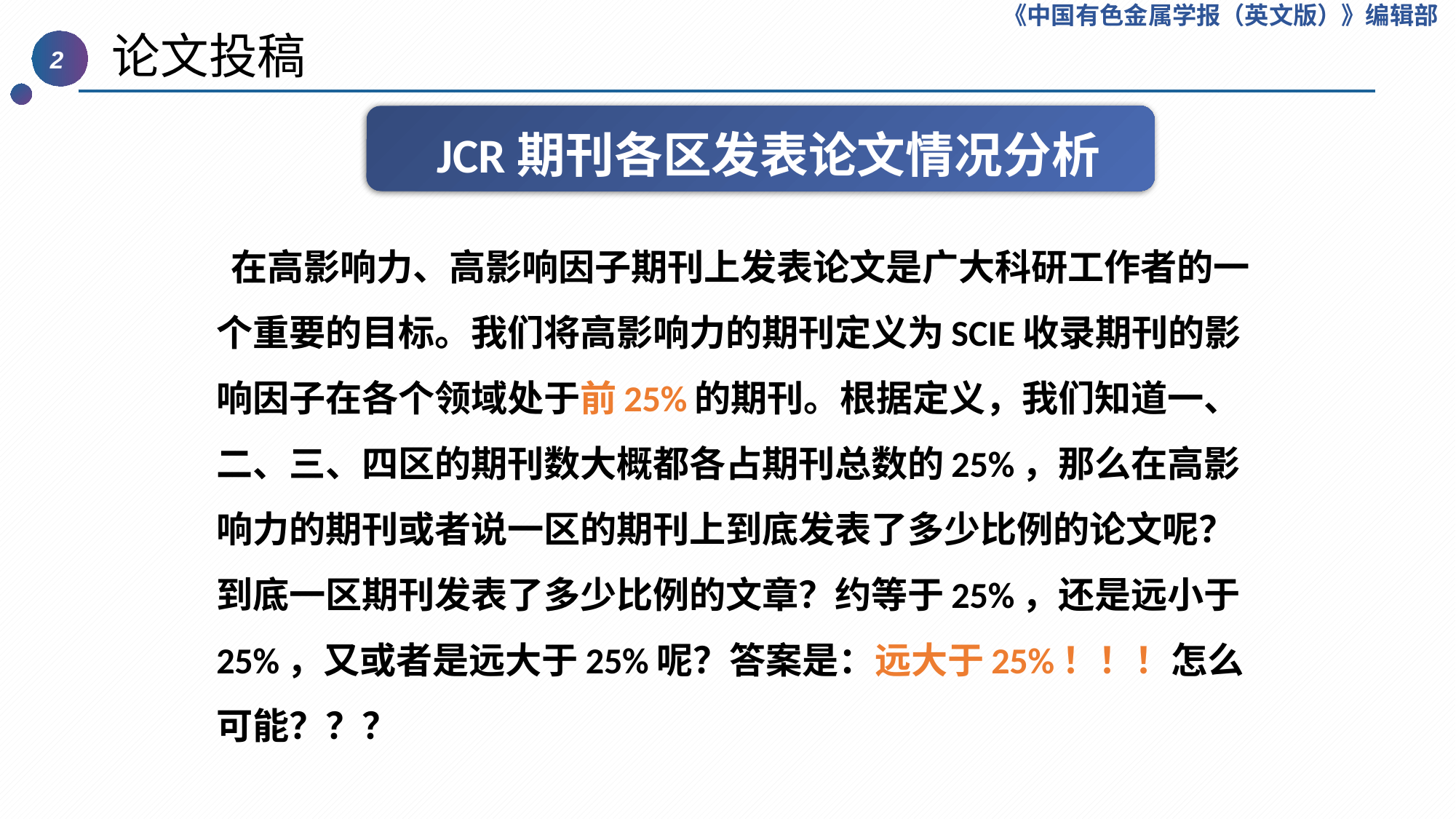

《中国有色金属学报（英文版）》编辑部

      论文投稿

2

JCR期刊各区发表论文情况分析
    在高影响力、高影响因子期刊上发表论文是广大科研工作者的一个重要的目标。我们将高影响力的期刊定义为SCIE收录期刊的影响因子在各个领域处于前25%的期刊。根据定义，我们知道一、二、三、四区的期刊数大概都各占期刊总数的25%，那么在高影响力的期刊或者说一区的期刊上到底发表了多少比例的论文呢？到底一区期刊发表了多少比例的文章？约等于25%，还是远小于25%，又或者是远大于25%呢？答案是：远大于25%！！！怎么可能？？？